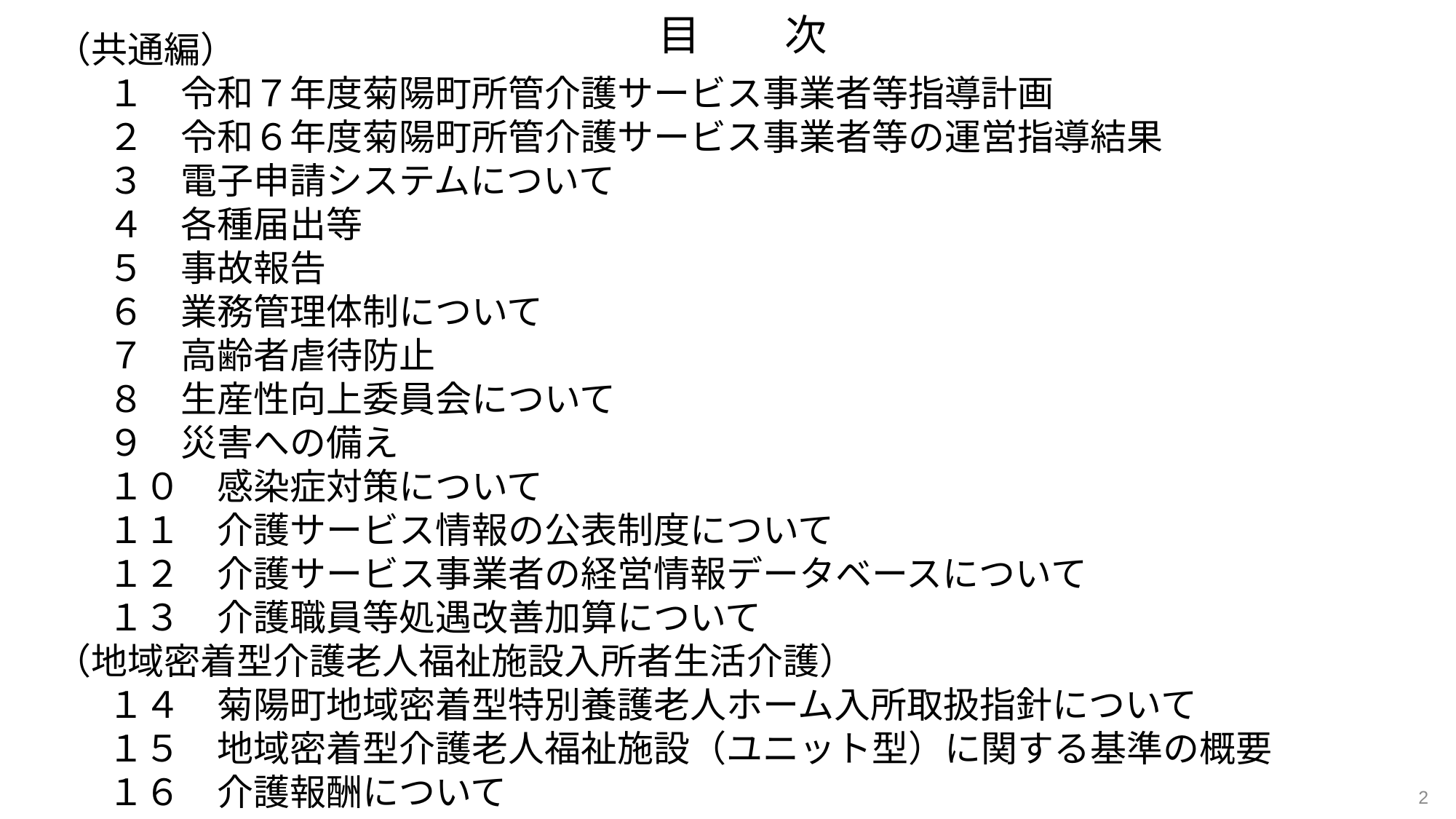

# 目　　次
（共通編）
１　令和７年度菊陽町所管介護サービス事業者等指導計画
２　令和６年度菊陽町所管介護サービス事業者等の運営指導結果
３　電子申請システムについて
４　各種届出等
５　事故報告
６　業務管理体制について
７　高齢者虐待防止
８　生産性向上委員会について
９　災害への備え
１０　感染症対策について
１１　介護サービス情報の公表制度について
１２　介護サービス事業者の経営情報データベースについて
１３　介護職員等処遇改善加算について
（地域密着型介護老人福祉施設入所者生活介護）
１４　菊陽町地域密着型特別養護老人ホーム入所取扱指針について
１５　地域密着型介護老人福祉施設（ユニット型）に関する基準の概要
１６　介護報酬について
2